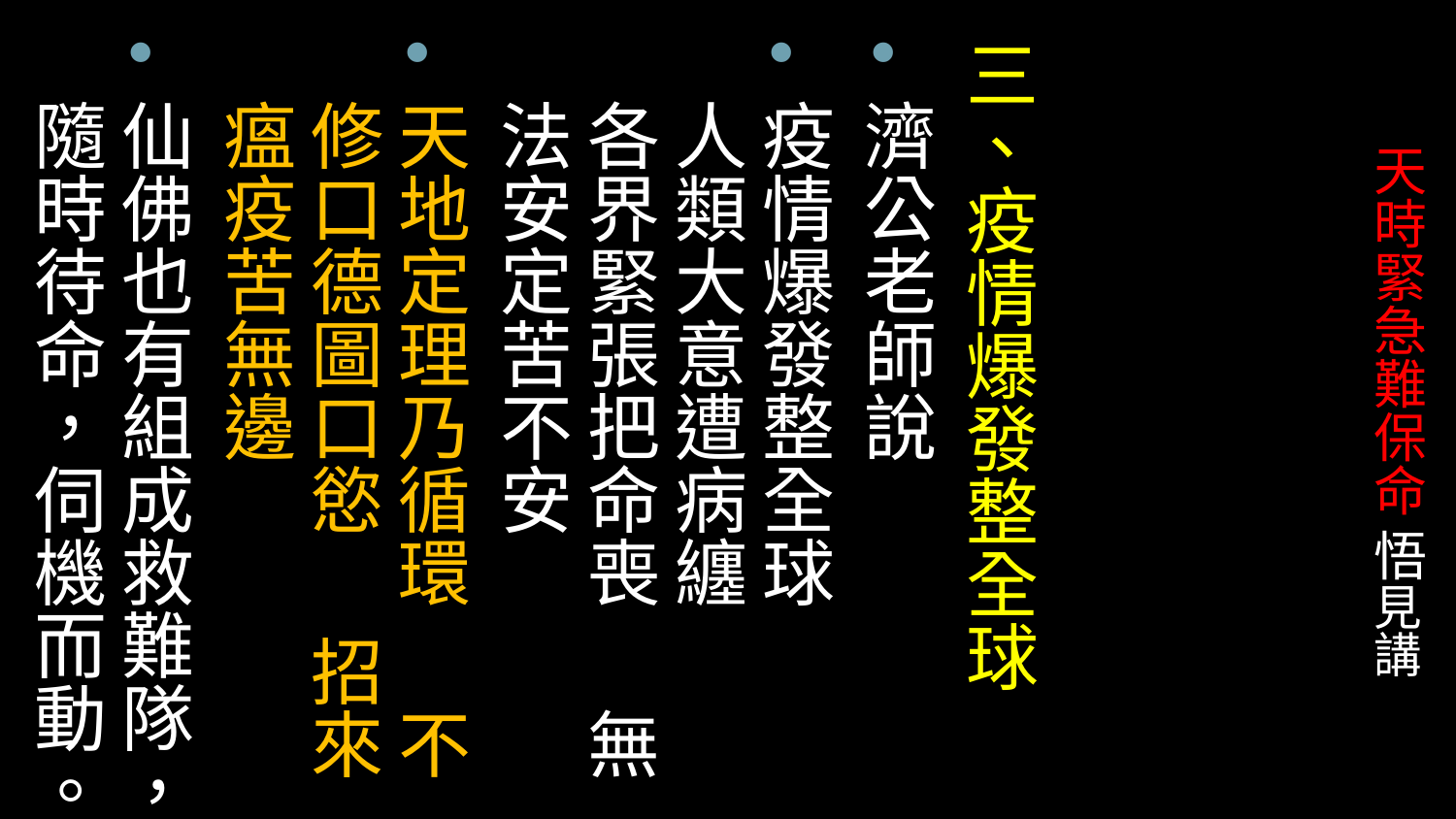

三、疫情爆發整全球
濟公老師說
疫情爆發整全球       人類大意遭病纏       各界緊張把命喪      無法安定苦不安
天地定理乃循環      不修口德圖口慾      招來瘟疫苦無邊
仙佛也有組成救難隊，隨時待命，伺機而動。
# 天時緊急難保命 悟見講